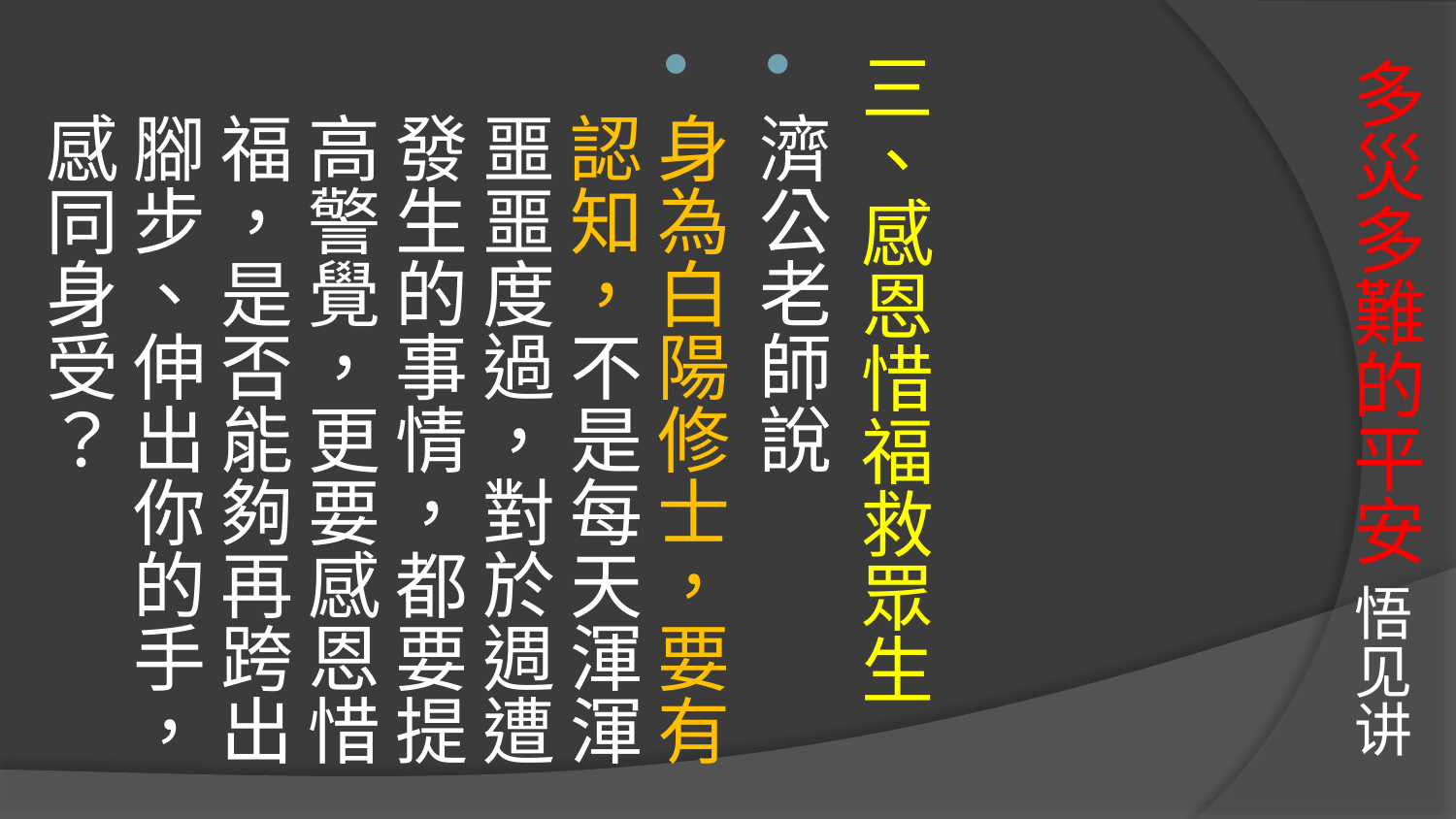

# 多災多難的平安 悟见讲
三、感恩惜福救眾生
濟公老師說
身為白陽修士，要有認知，不是每天渾渾噩噩度過，對於週遭發生的事情，都要提高警覺，更要感恩惜福，是否能夠再跨出腳步、伸出你的手，感同身受？